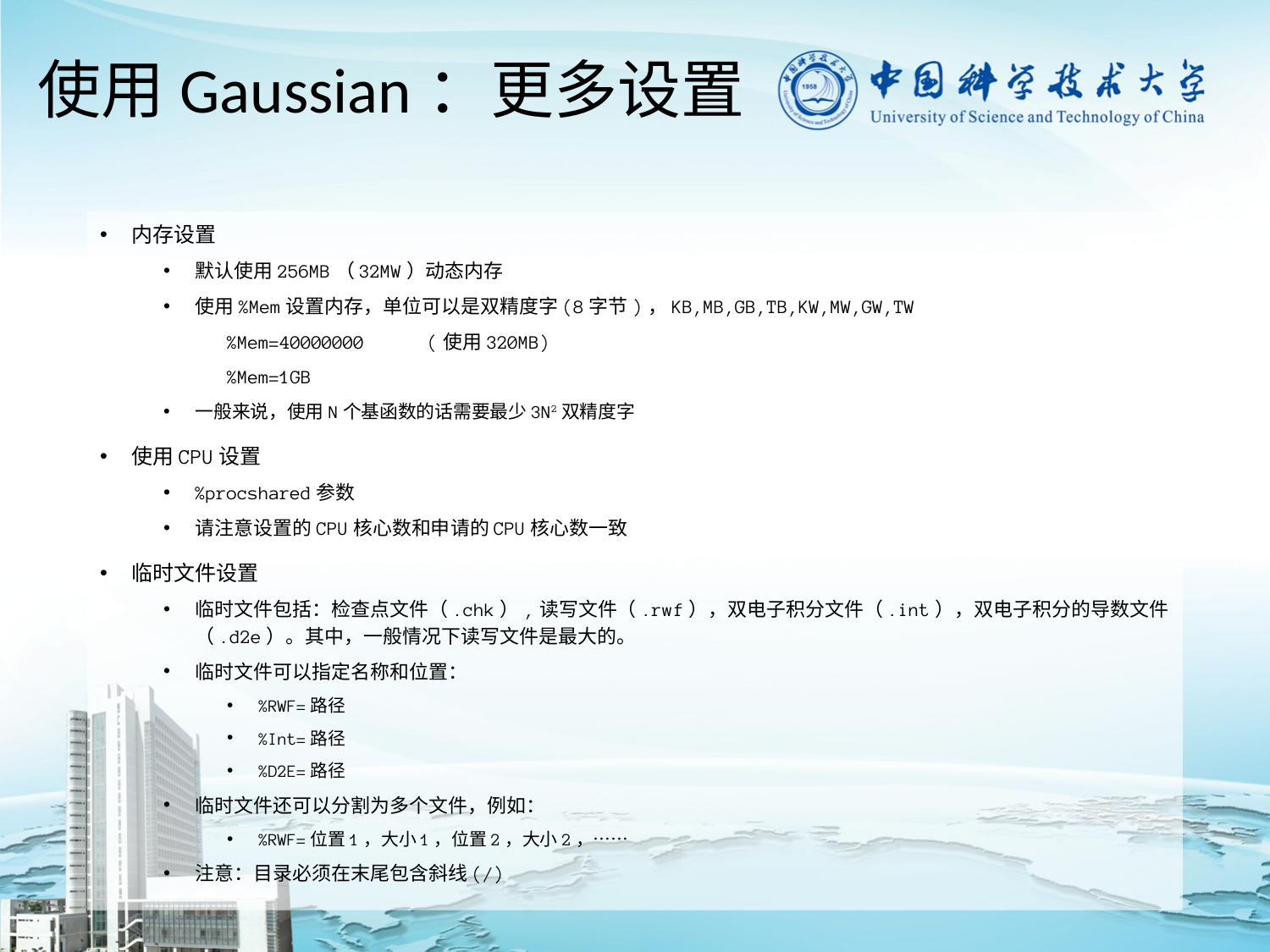

# 使用Gaussian：更多设置
内存设置
默认使用256MB（32MW）动态内存
使用%Mem设置内存，单位可以是双精度字(8字节)，KB,MB,GB,TB,KW,MW,GW,TW
%Mem=40000000      (使用320MB)
%Mem=1GB
一般来说，使用N个基函数的话需要最少3N2双精度字
使用CPU设置
%procshared参数
请注意设置的CPU核心数和申请的CPU核心数一致
临时文件设置
临时文件包括：检查点文件（.chk）,读写文件（.rwf），双电子积分文件（.int），双电子积分的导数文件（.d2e）。其中，一般情况下读写文件是最大的。
临时文件可以指定名称和位置：
%RWF=路径
%Int=路径
%D2E=路径
临时文件还可以分割为多个文件，例如：
%RWF=位置1，大小1，位置2，大小2，……
注意：目录必须在末尾包含斜线(/)